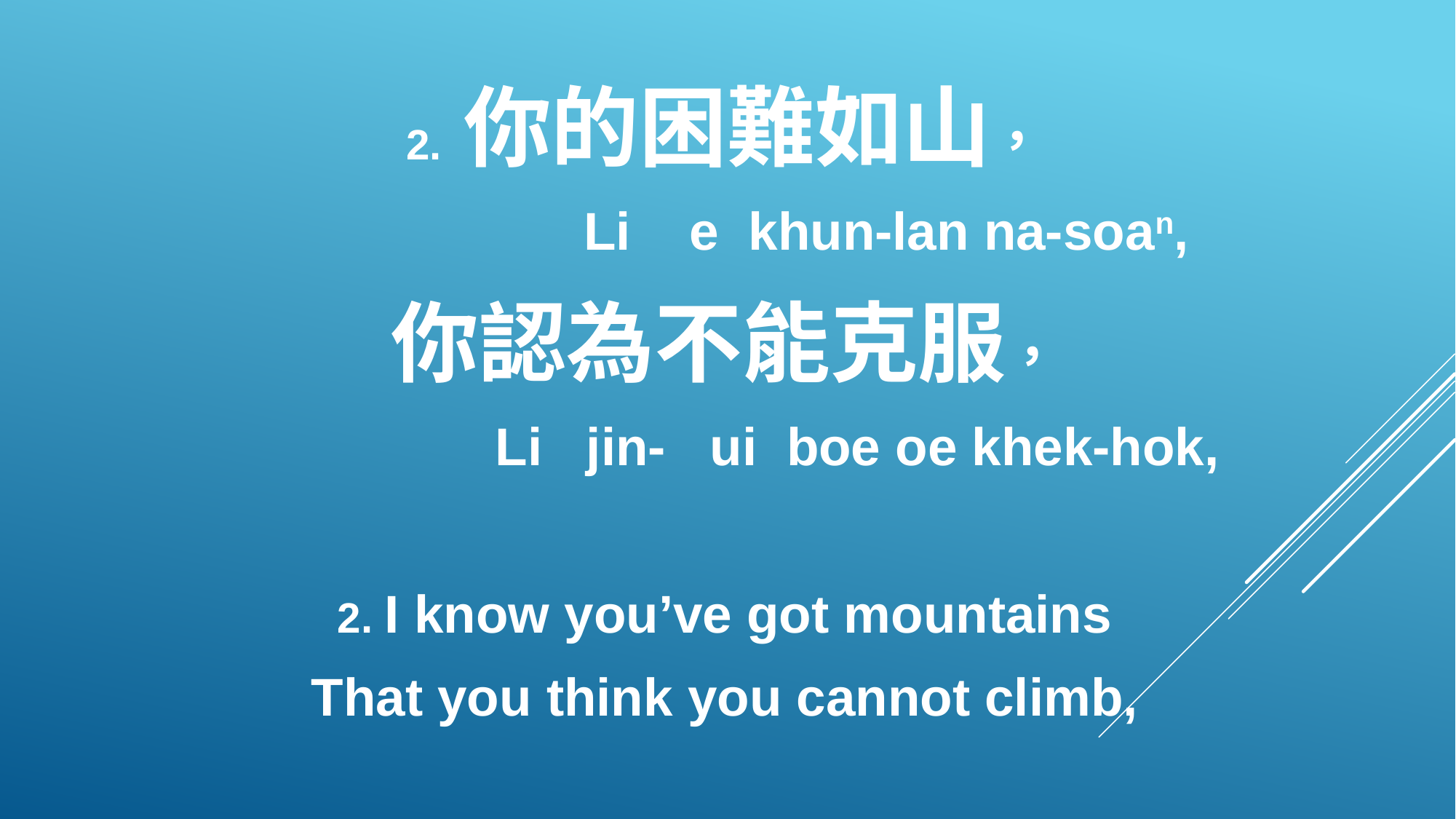

2. 你的困難如山，
                              Li    e  khun-lan na-soan,
你認為不能克服，
                        Li   jin-   ui  boe oe khek-hok,

2. I know you’ve got mountains
That you think you cannot climb,